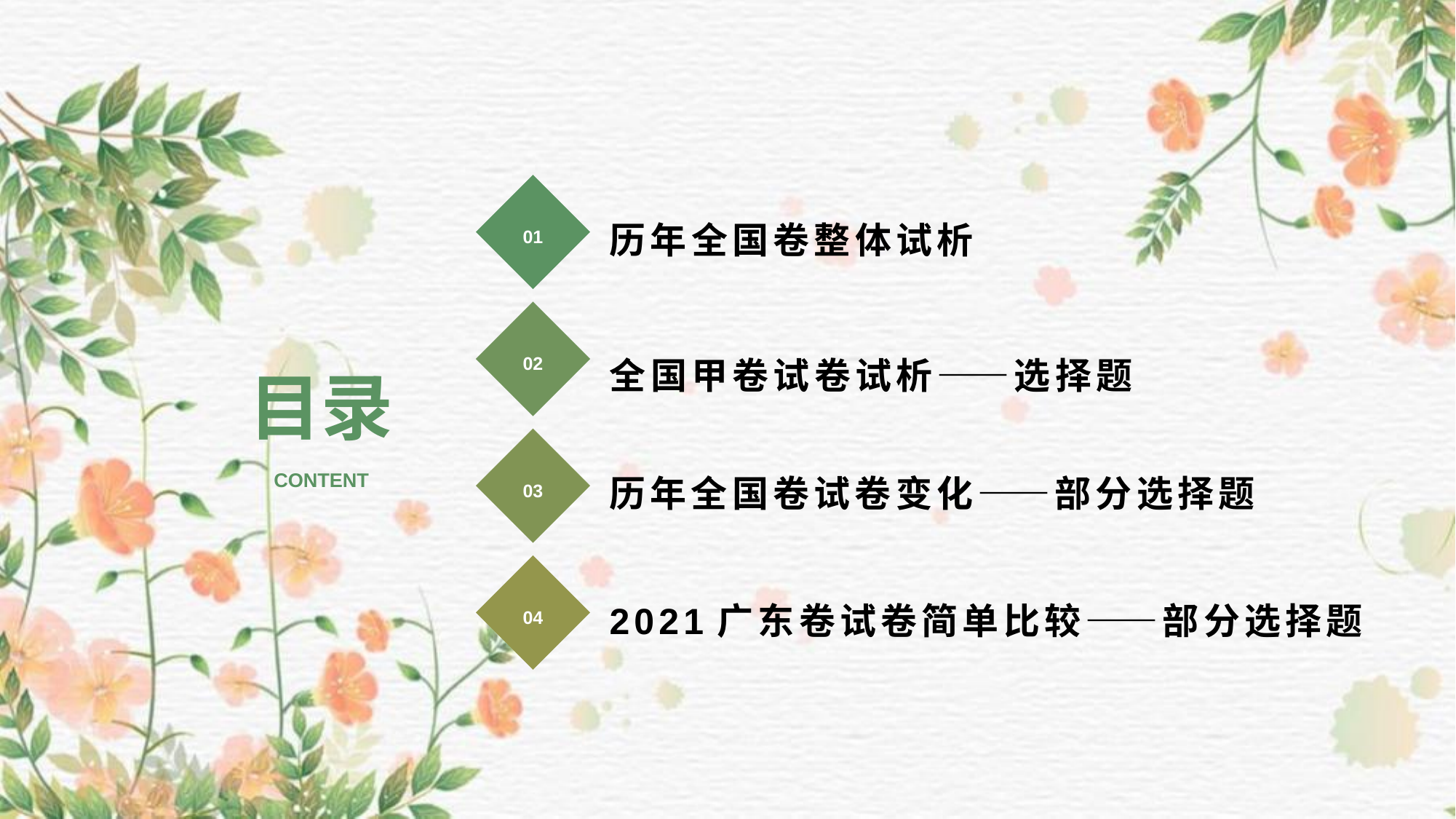

01
历年全国卷整体试析
02
目录
全国甲卷试卷试析——选择题
03
CONTENT
历年全国卷试卷变化——部分选择题
04
2021广东卷试卷简单比较——部分选择题